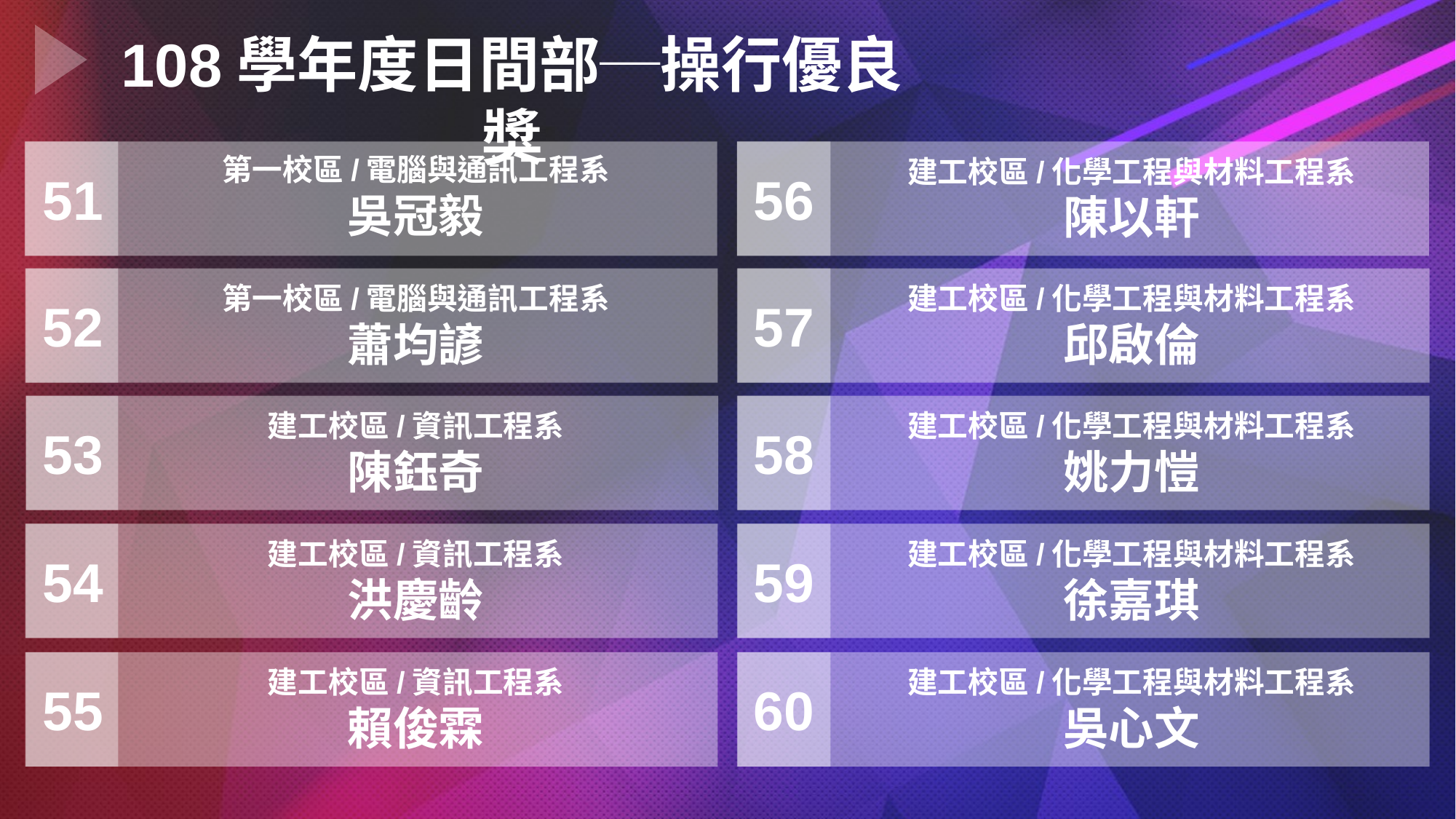

108學年度日間部─操行優良獎

第一校區/電腦與通訊工程系
吳冠毅
建工校區/化學工程與材料工程系
陳以軒
56
51

第一校區/電腦與通訊工程系
蕭均諺
建工校區/化學工程與材料工程系
邱啟倫
57
52

建工校區/資訊工程系
陳鈺奇
建工校區/化學工程與材料工程系
姚力愷
58
53

建工校區/資訊工程系
洪慶齡
建工校區/化學工程與材料工程系
徐嘉琪
59
54

建工校區/資訊工程系
賴俊霖
建工校區/化學工程與材料工程系
吳心文
60
55